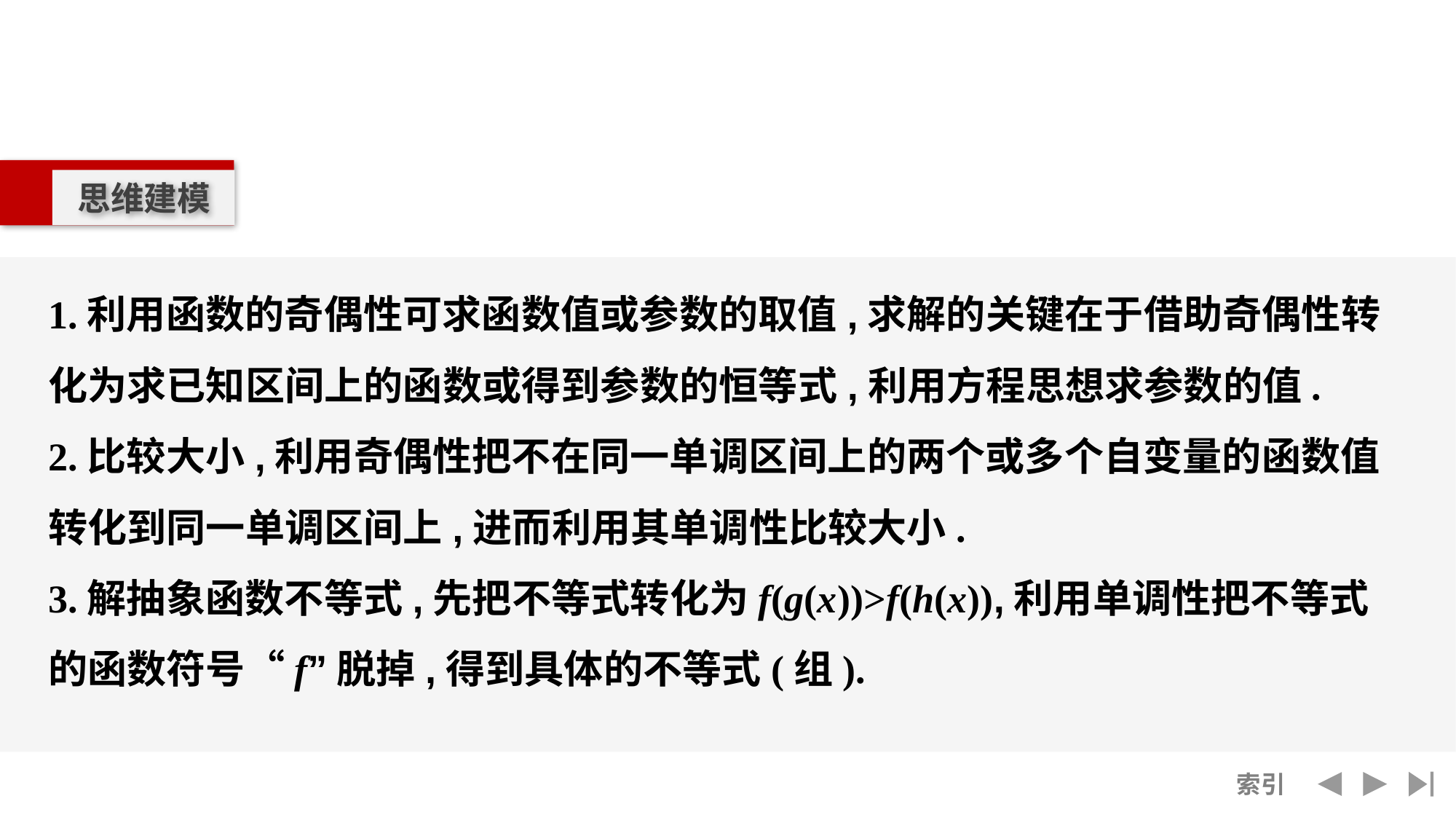

思维建模

1.利用函数的奇偶性可求函数值或参数的取值,求解的关键在于借助奇偶性转化为求已知区间上的函数或得到参数的恒等式,利用方程思想求参数的值.
2.比较大小,利用奇偶性把不在同一单调区间上的两个或多个自变量的函数值转化到同一单调区间上,进而利用其单调性比较大小.
3.解抽象函数不等式,先把不等式转化为f(g(x))>f(h(x)),利用单调性把不等式的函数符号“f”脱掉,得到具体的不等式(组).